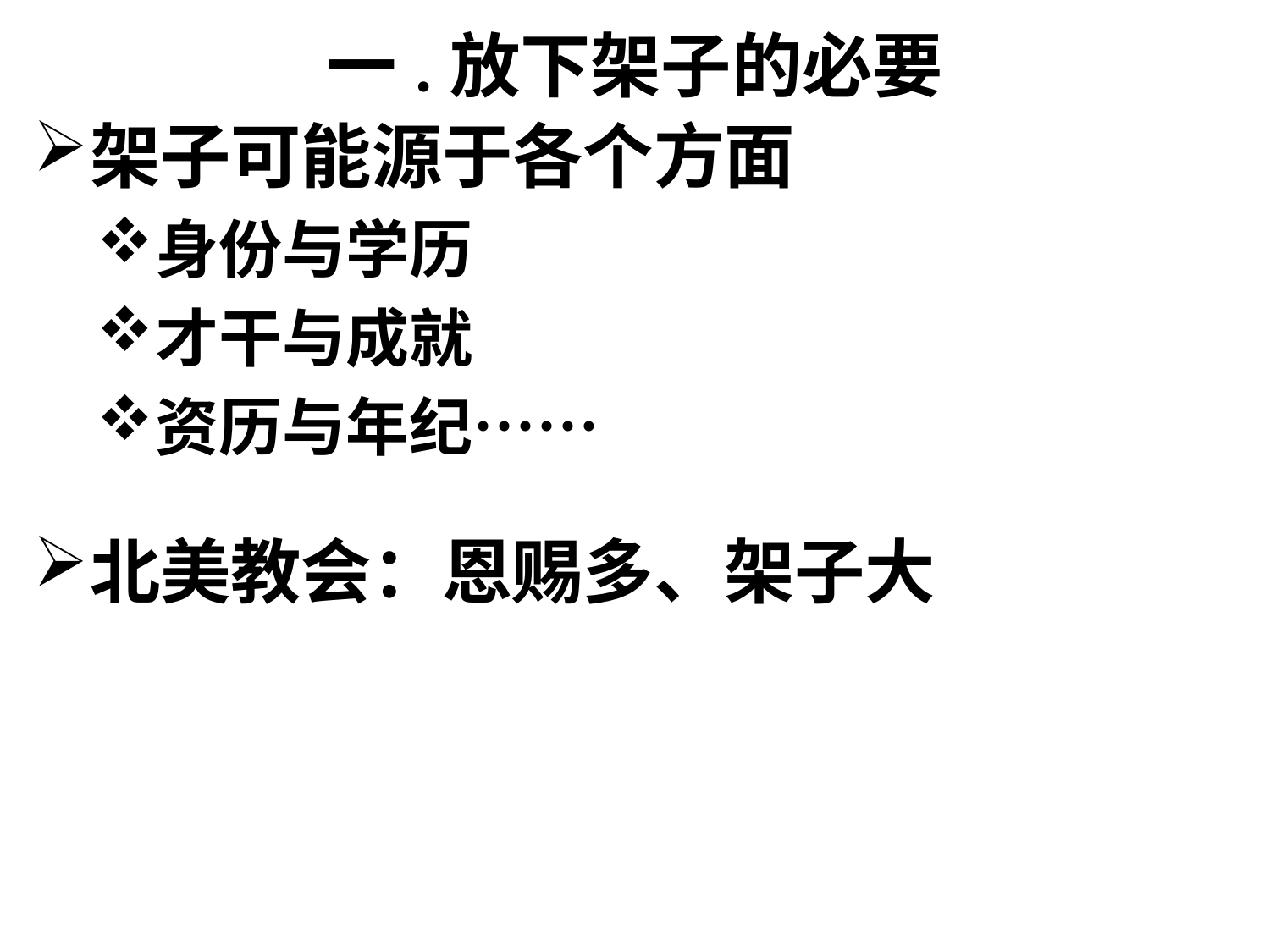

# 一.放下架子的必要
架子可能源于各个方面
身份与学历
才干与成就
资历与年纪……

北美教会：恩赐多、架子大